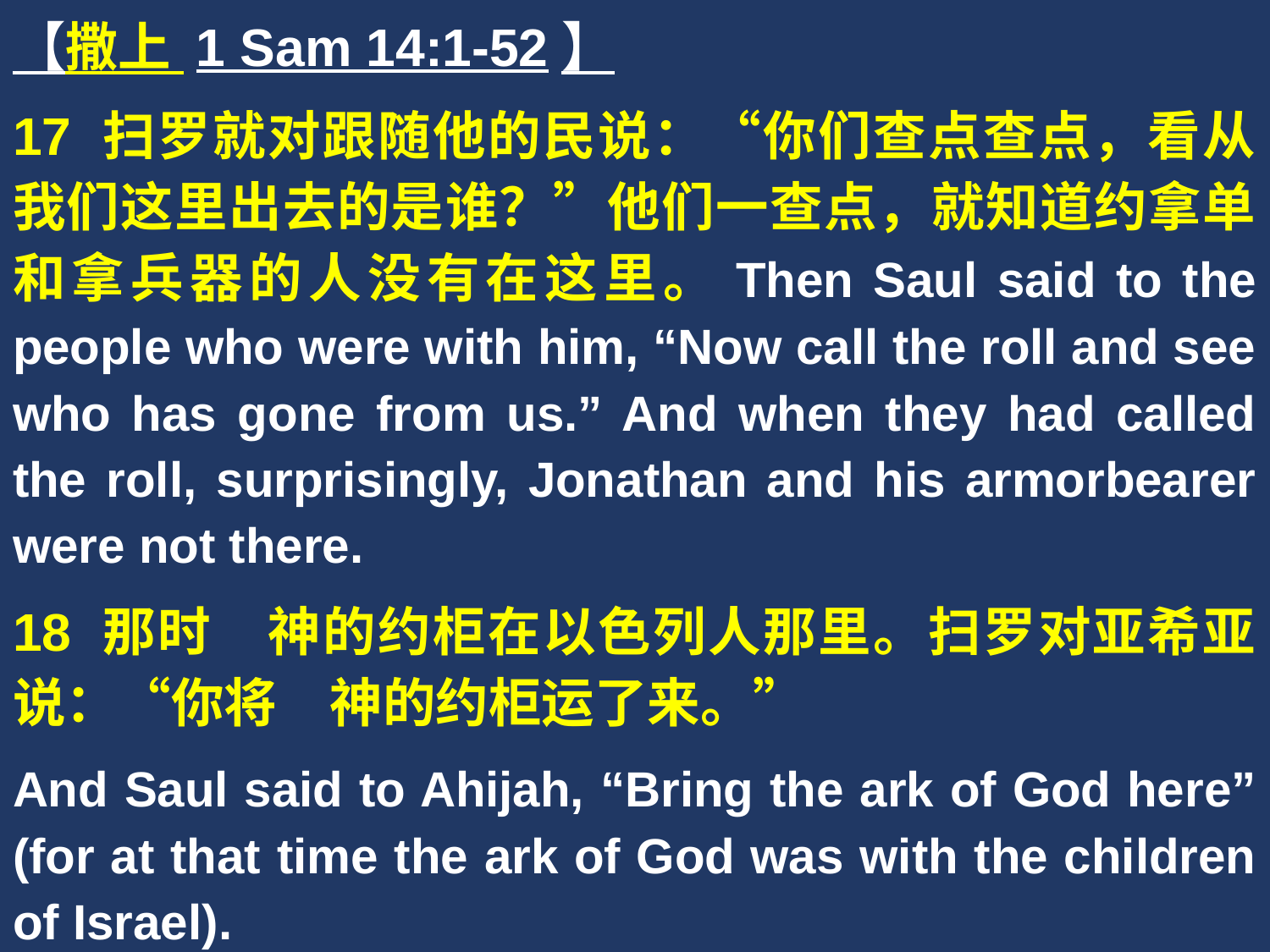

【撒上 1 Sam 14:1-52】
17 扫罗就对跟随他的民说：“你们查点查点，看从我们这里出去的是谁？”他们一查点，就知道约拿单和拿兵器的人没有在这里。Then Saul said to the people who were with him, “Now call the roll and see who has gone from us.” And when they had called the roll, surprisingly, Jonathan and his armorbearer were not there.
18 那时　神的约柜在以色列人那里。扫罗对亚希亚说：“你将　神的约柜运了来。”
And Saul said to Ahijah, “Bring the ark of God here” (for at that time the ark of God was with the children of Israel).